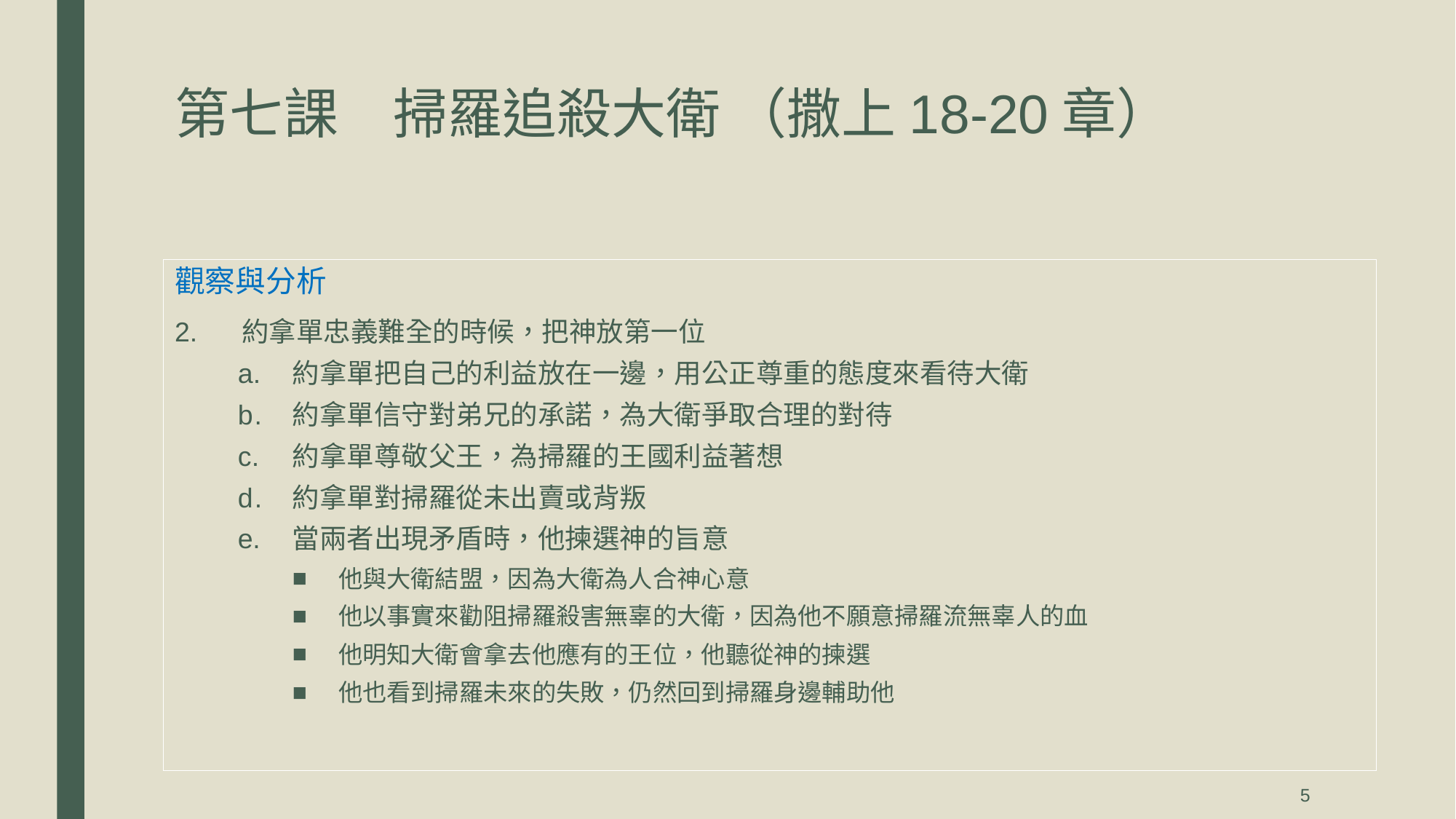

# 第七課	掃羅追殺大衛 （撒上18-20章）
觀察與分析
 約拿單忠義難全的時候，把神放第一位
約拿單把自己的利益放在一邊，用公正尊重的態度來看待大衛
約拿單信守對弟兄的承諾，為大衛爭取合理的對待
約拿單尊敬父王，為掃羅的王國利益著想
約拿單對掃羅從未出賣或背叛
當兩者出現矛盾時，他揀選神的旨意
他與大衛結盟，因為大衛為人合神心意
他以事實來勸阻掃羅殺害無辜的大衛，因為他不願意掃羅流無辜人的血
他明知大衛會拿去他應有的王位，他聽從神的揀選
他也看到掃羅未來的失敗，仍然回到掃羅身邊輔助他

5